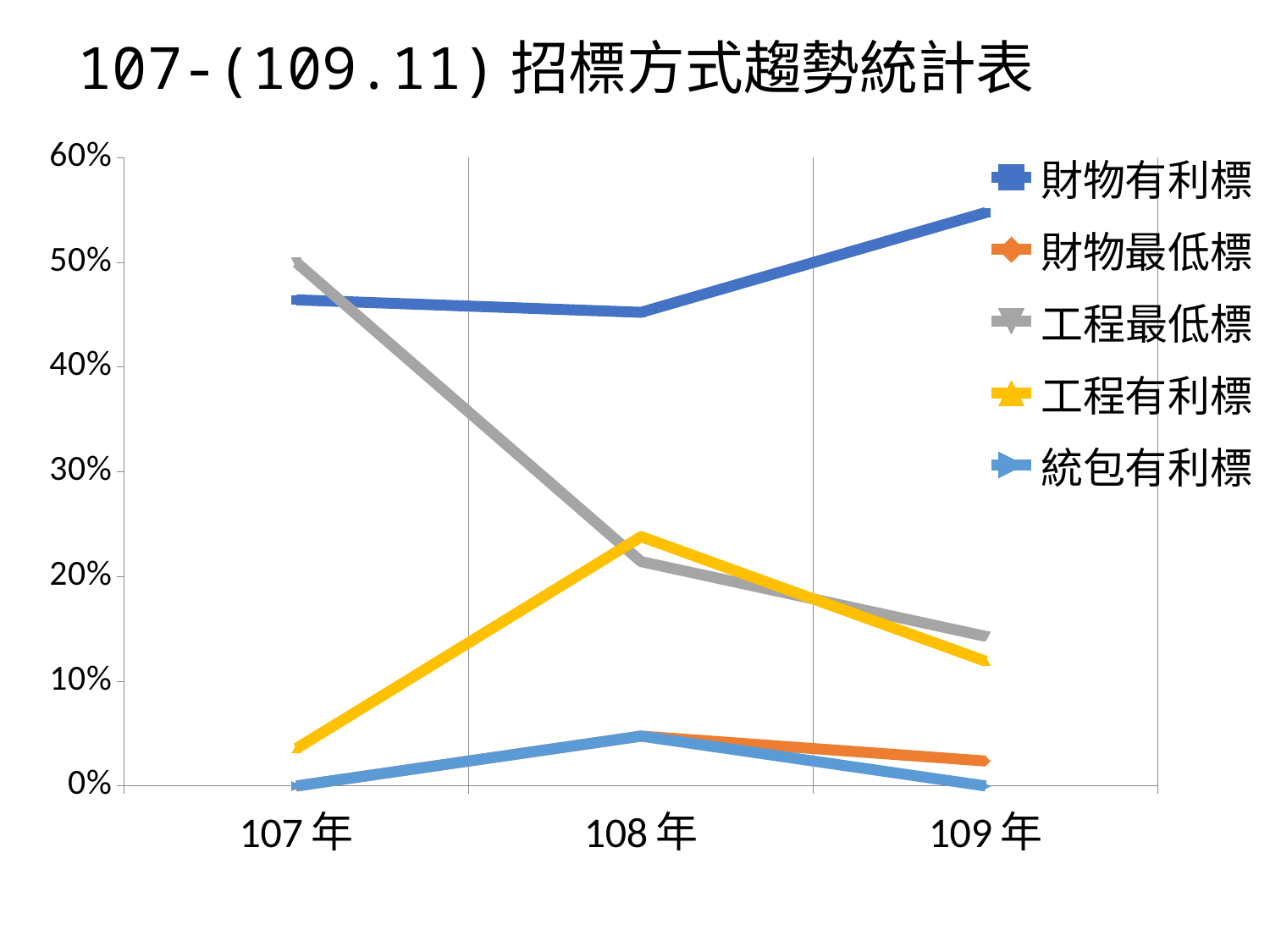

# 107-(109.11)招標方式趨勢統計表

### Chart

| Category | 財物有利標 | 財物最低標 | 工程最低標 | 工程有利標 | 統包有利標 |
|---|---|---|---|---|---|
| 107年 | 0.4642857142857143 | 0.0 | 0.5 | 0.03571428571428571 | 0.0 |
| 108年 | 0.45238095238095244 | 0.04761904761904762 | 0.21428571428571427 | 0.23809523809523814 | 0.04761904761904762 |
| 109年 | 0.5476190476190478 | 0.02380952380952381 | 0.1428571428571429 | 0.11904761904761905 | 0.0 |